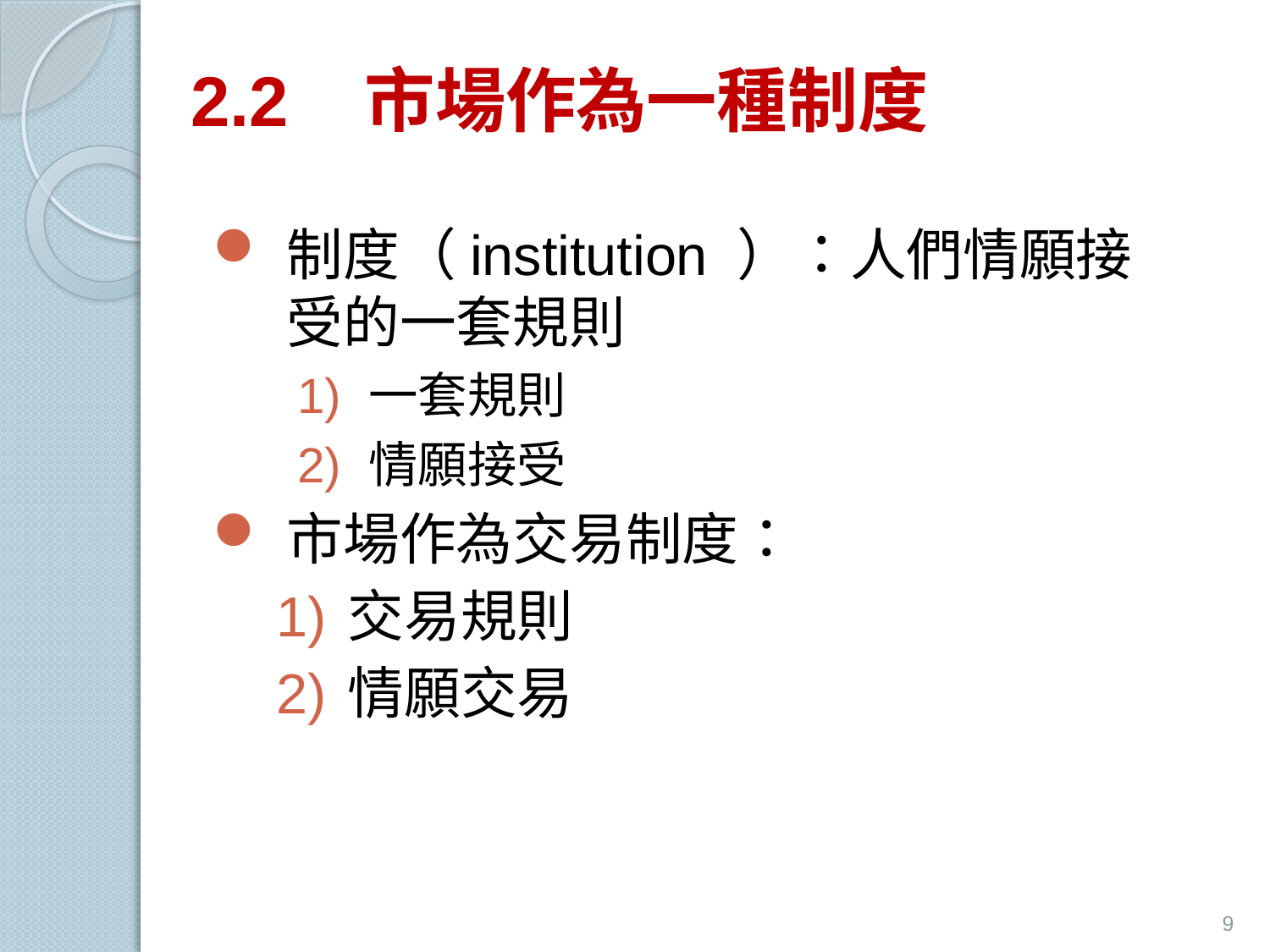

# 2.2   市場作為一種制度
制度（institution ）：人們情願接受的一套規則
一套規則
情願接受
市場作為交易制度：
交易規則
情願交易
9